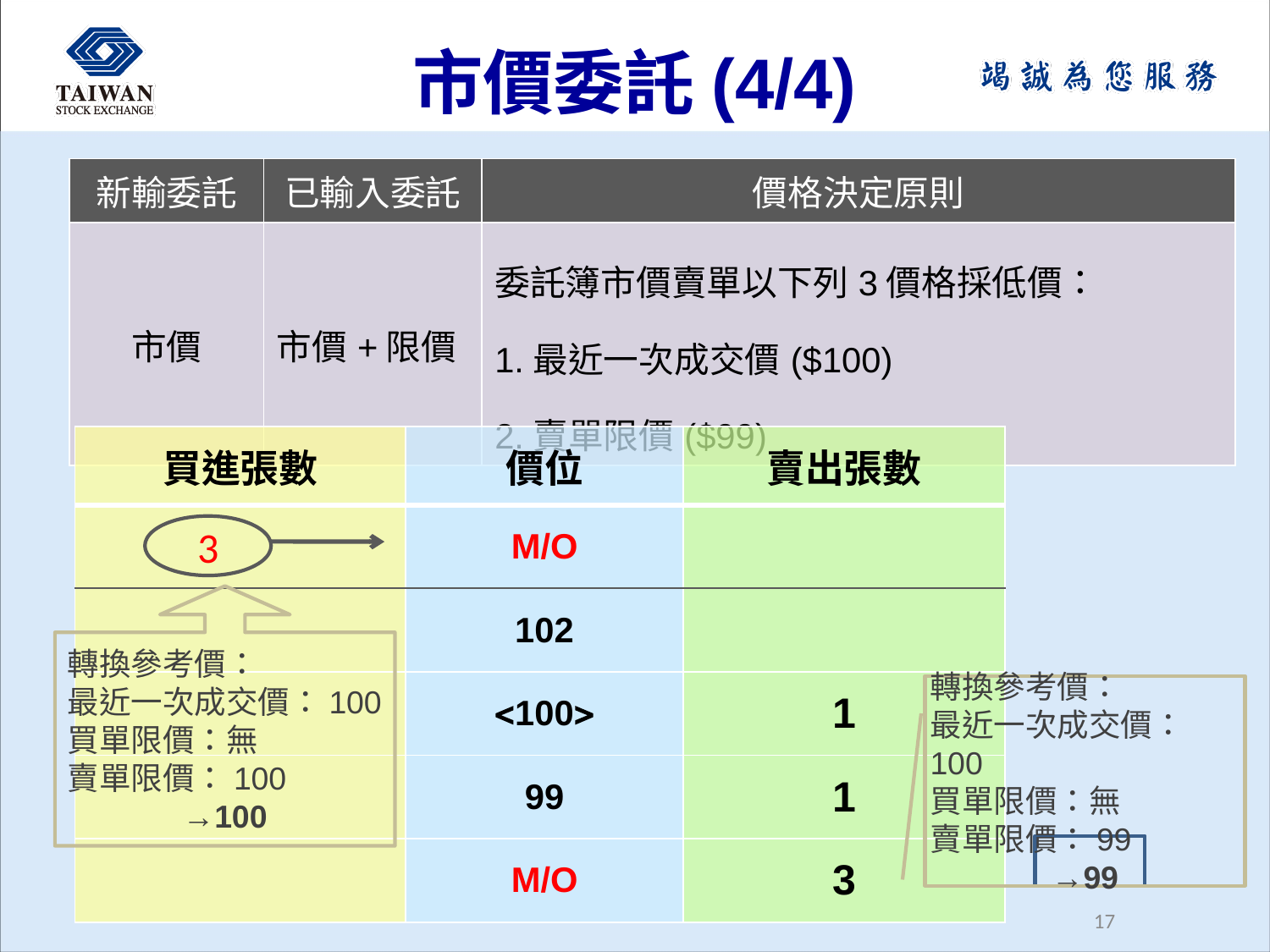

# 市價委託(4/4)

| 新輸委託 | 已輸入委託 | 價格決定原則 |
| --- | --- | --- |
| 市價 | 市價+限價 | 委託簿市價賣單以下列3價格採低價： 最近一次成交價($100) 賣單限價($99) |
| 買進張數 | 價位 | 賣出張數 |
| --- | --- | --- |
|  | M/O |  |
|  | 102 |  |
|  | <100> | 1 |
|  | 99 | 1 |
|  | M/O | 3 |
3
轉換參考價：
最近一次成交價：100
買單限價：無
賣單限價：100
→100
轉換參考價：
最近一次成交價：100
買單限價：無
賣單限價：99
→99

17